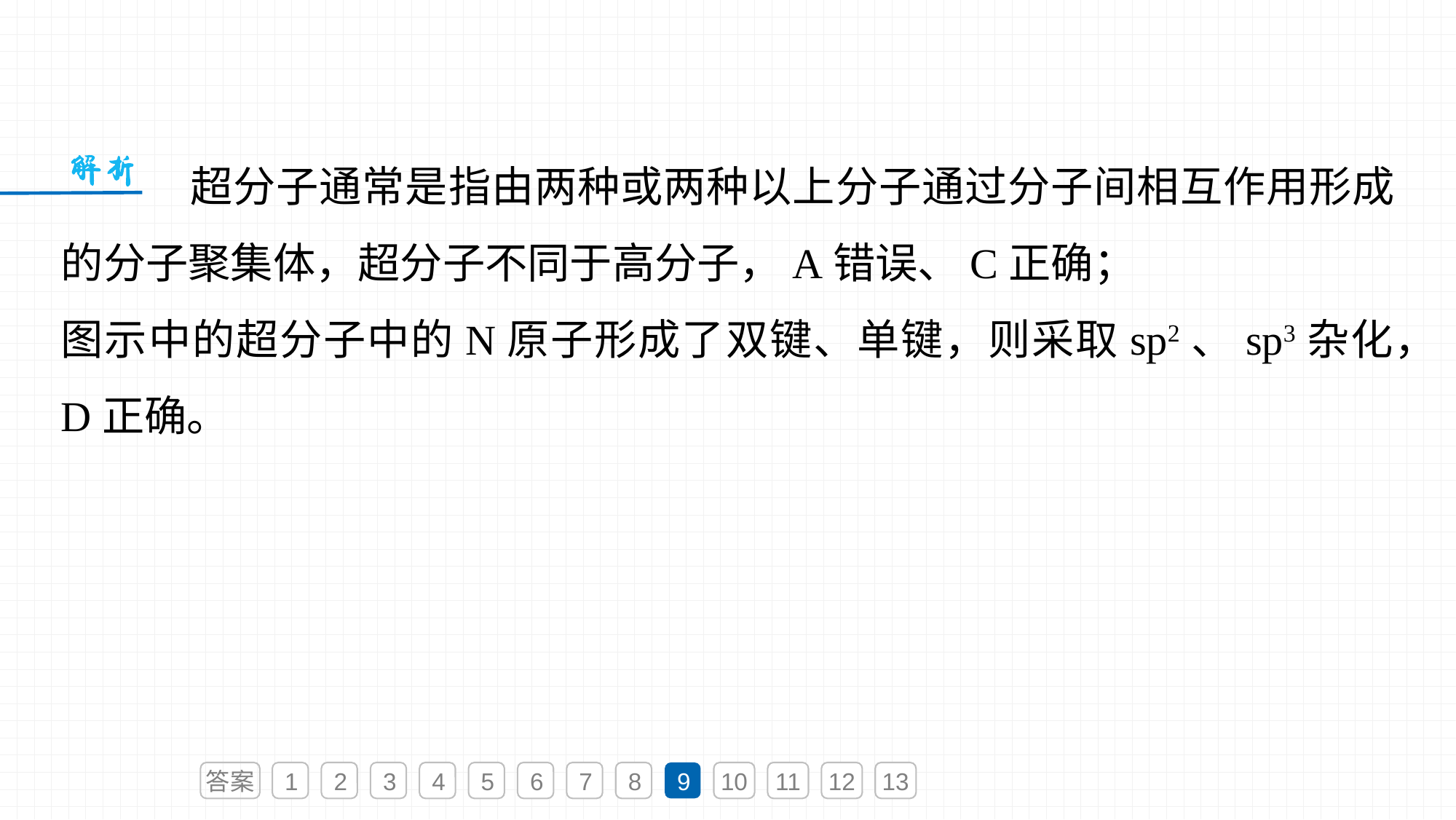

超分子通常是指由两种或两种以上分子通过分子间相互作用形成的分子聚集体，超分子不同于高分子，A错误、C正确；
图示中的超分子中的N原子形成了双键、单键，则采取sp2、sp3杂化，D正确。

答案
1
2
3
4
5
6
7
8
9
10
11
12
13